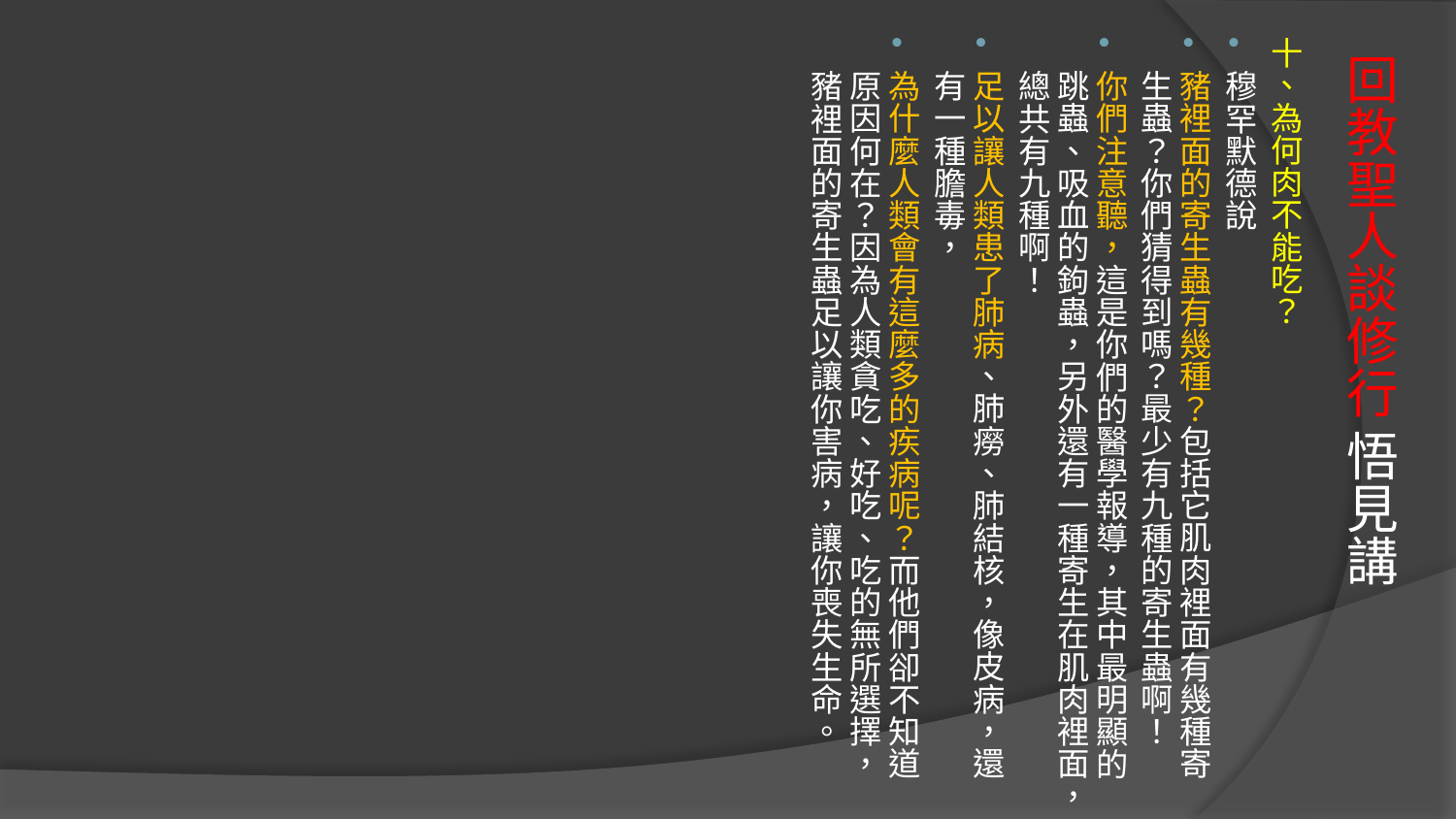

十、為何肉不能吃？
穆罕默德說
豬裡面的寄生蟲有幾種？包括它肌肉裡面有幾種寄生蟲？你們猜得到嗎？最少有九種的寄生蟲啊！
你們注意聽，這是你們的醫學報導，其中最明顯的跳蟲、吸血的鉤蟲，另外還有一種寄生在肌肉裡面，總共有九種啊！
足以讓人類患了肺病、肺癆、肺結核，像皮病，還有一種膽毒，
為什麼人類會有這麼多的疾病呢？而他們卻不知道原因何在？因為人類貪吃、好吃、吃的無所選擇，豬裡面的寄生蟲足以讓你害病，讓你喪失生命。

# 回教聖人談修行 悟見講